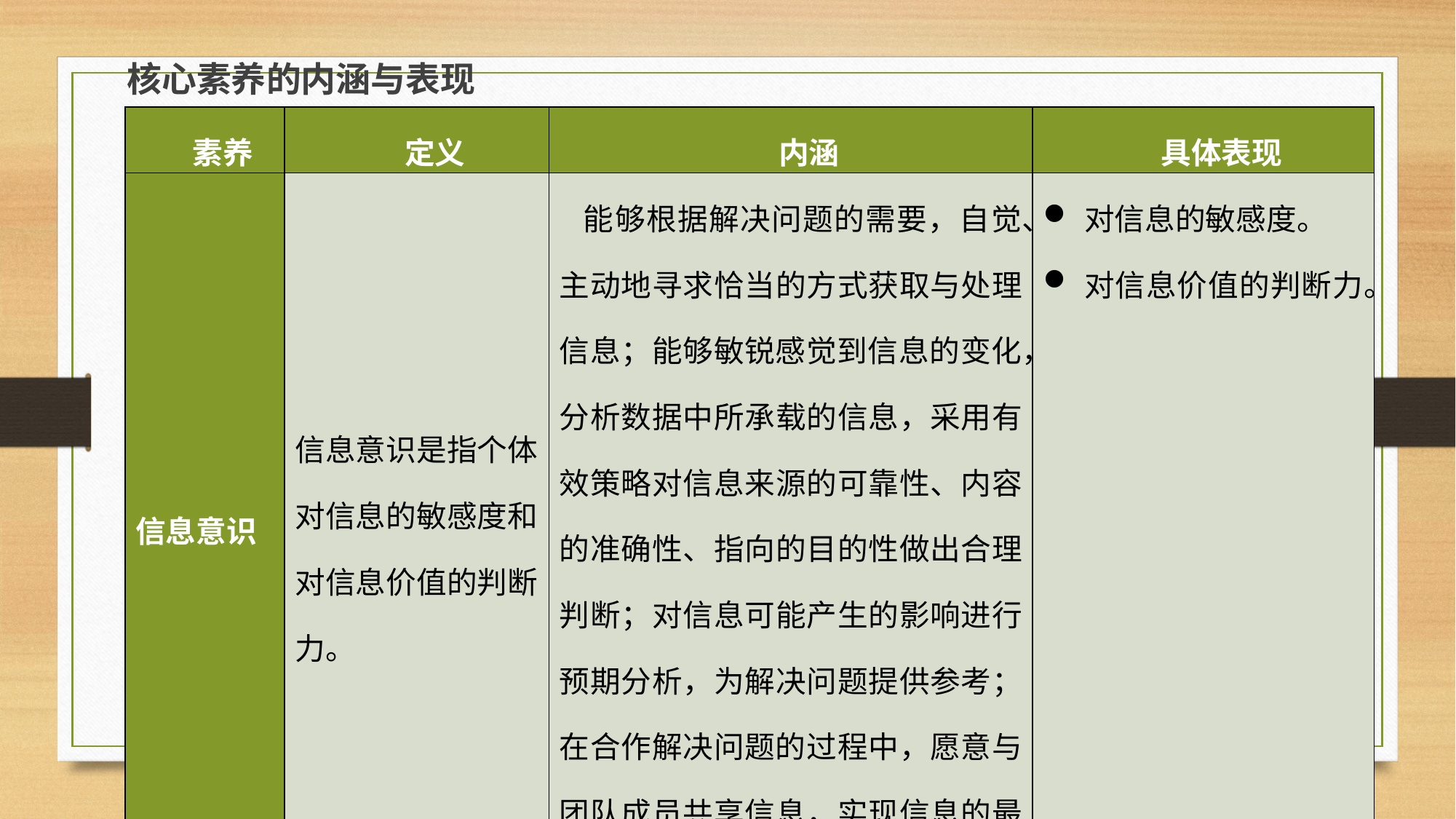

核心素养的内涵与表现
| 素养 | 定义 | 内涵 | 具体表现 |
| --- | --- | --- | --- |
| 信息意识 | 信息意识是指个体对信息的敏感度和对信息价值的判断力。 | 能够根据解决问题的需要，自觉、主动地寻求恰当的方式获取与处理信息；能够敏锐感觉到信息的变化，分析数据中所承载的信息，采用有效策略对信息来源的可靠性、内容的准确性、指向的目的性做出合理判断；对信息可能产生的影响进行预期分析，为解决问题提供参考；在合作解决问题的过程中，愿意与团队成员共享信息，实现信息的最大价值。 | 对信息的敏感度。 对信息价值的判断力。 |